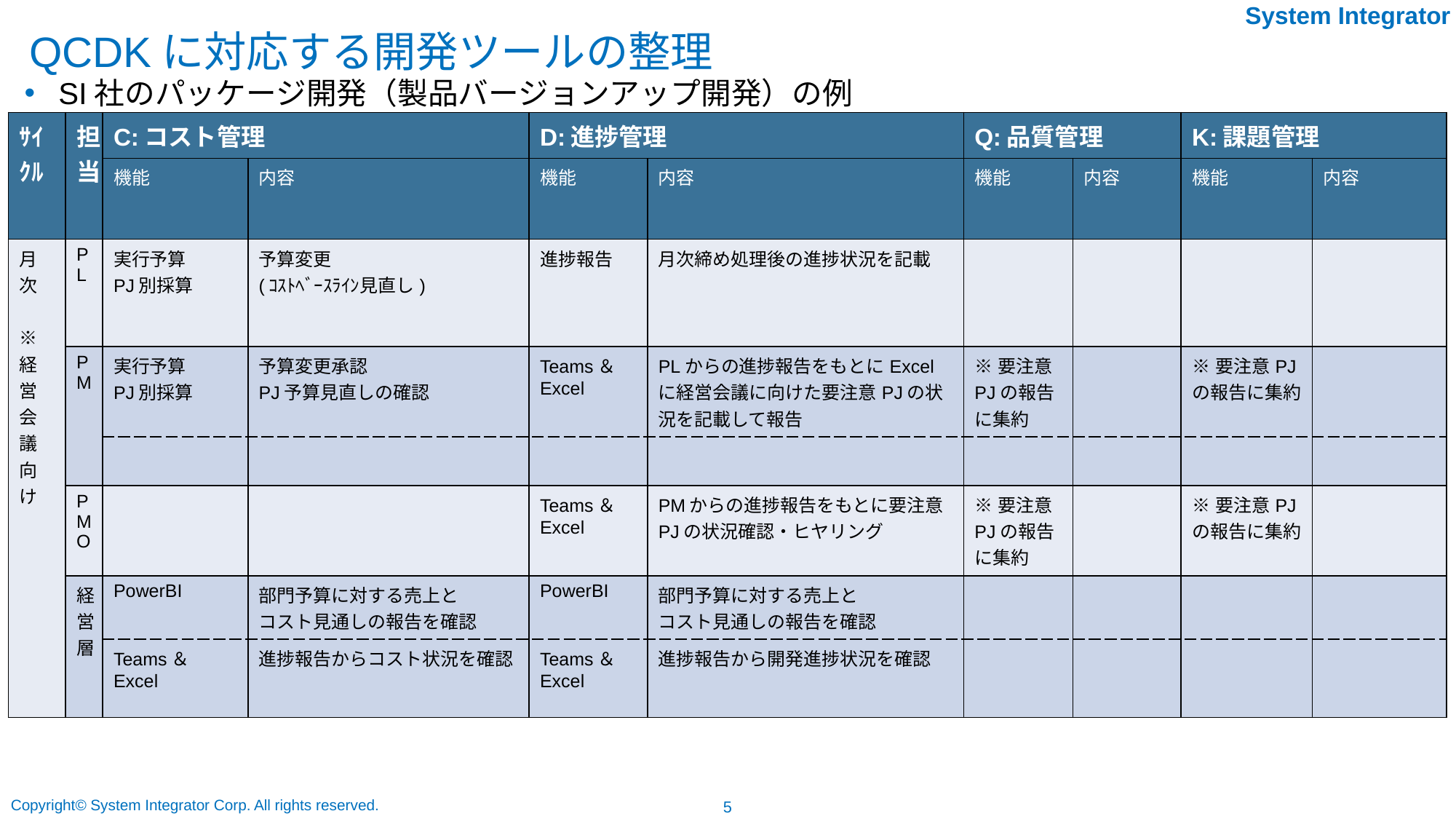

# QCDKに対応する開発ツールの整理
SI社のパッケージ開発（製品バージョンアップ開発）の例

| ｻｲｸﾙ | 担当 | C:コスト管理 |  | D:進捗管理 |  | Q:品質管理 |  | K:課題管理 |  |
| --- | --- | --- | --- | --- | --- | --- | --- | --- | --- |
|  |  | 機能 | 内容 | 機能 | 内容 | 機能 | 内容 | 機能 | 内容 |
| 月次 　※経営会議向け | PL | 実行予算 PJ別採算 | 予算変更 (ｺｽﾄﾍﾞｰｽﾗｲﾝ見直し) | 進捗報告 | 月次締め処理後の進捗状況を記載 |  |  |  |  |
|  | PM | 実行予算 PJ別採算 | 予算変更承認 PJ予算見直しの確認 | Teams＆Excel | PLからの進捗報告をもとにExcelに経営会議に向けた要注意PJの状況を記載して報告 | ※要注意PJの報告に集約 |  | ※要注意PJの報告に集約 |  |
|  |  |  |  |  |  |  |  |  |  |
|  | PMO |  |  | Teams＆Excel | PMからの進捗報告をもとに要注意PJの状況確認・ヒヤリング | ※要注意PJの報告に集約 |  | ※要注意PJの報告に集約 |  |
|  | 経営層 | PowerBI | 部門予算に対する売上と コスト見通しの報告を確認 | PowerBI | 部門予算に対する売上と コスト見通しの報告を確認 |  |  |  |  |
|  |  | Teams＆Excel | 進捗報告からコスト状況を確認 | Teams＆Excel | 進捗報告から開発進捗状況を確認 |  |  |  |  |